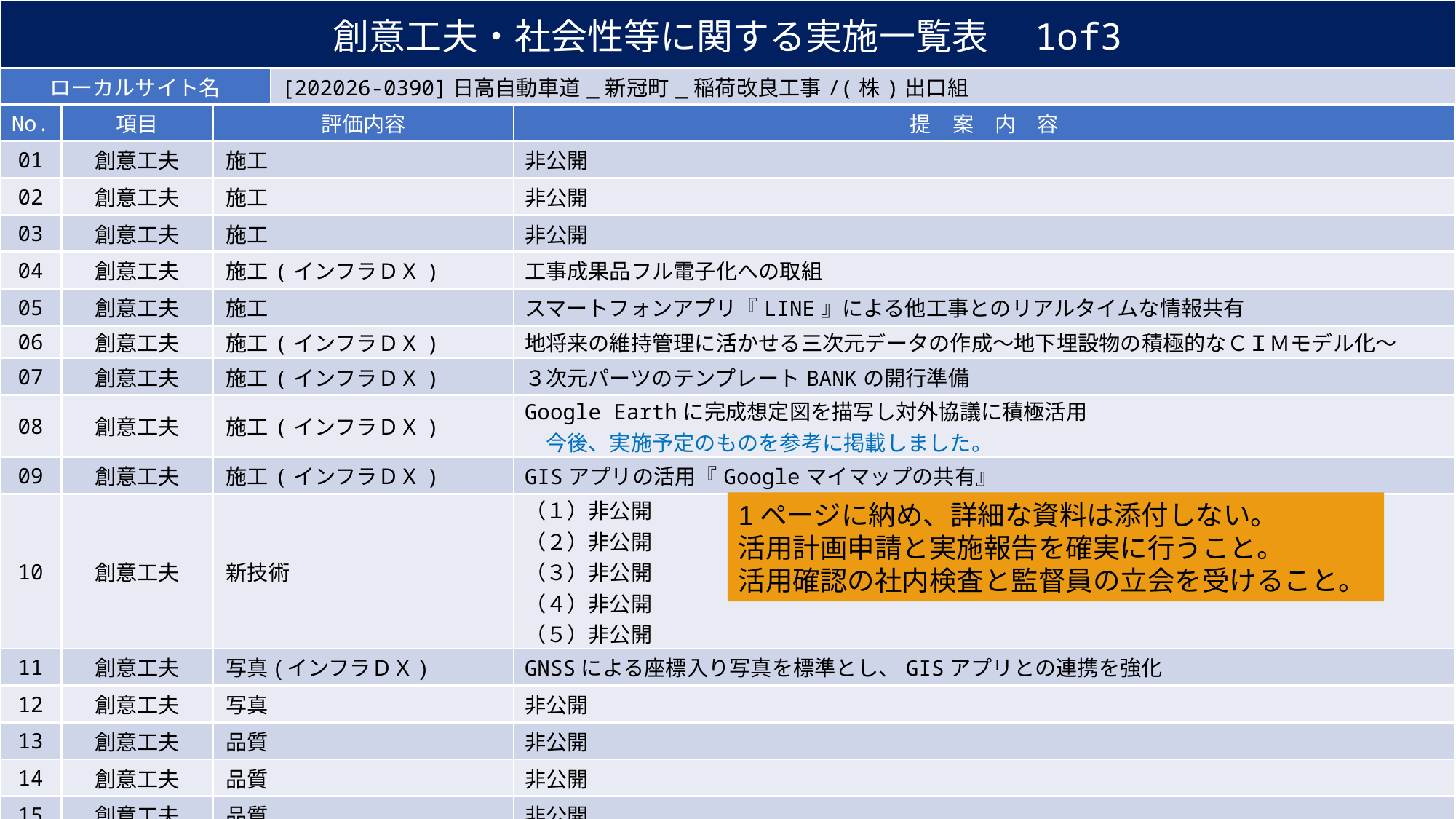

| 創意工夫・社会性等に関する実施一覧表　1of3 |  |  |  |  |
| --- | --- | --- | --- | --- |
| ローカルサイト名 |  |  | [202026-0390]日高自動車道\_新冠町\_稲荷改良工事/(株)出口組 |  |
| No. | 項目 | 評価内容 |  | 提　案　内　容 |
| 01 | 創意工夫 | 施工 |  | 非公開 |
| 02 | 創意工夫 | 施工 |  | 非公開 |
| 03 | 創意工夫 | 施工 |  | 非公開 |
| 04 | 創意工夫 | 施工(インフラＤＸ) |  | 工事成果品フル電子化への取組 |
| 05 | 創意工夫 | 施工 |  | スマートフォンアプリ『LINE』による他工事とのリアルタイムな情報共有 |
| 06 | 創意工夫 | 施工(インフラＤＸ) |  | 地将来の維持管理に活かせる三次元データの作成～地下埋設物の積極的なＣＩＭモデル化～ |
| 07 | 創意工夫 | 施工(インフラＤＸ) |  | ３次元パーツのテンプレートBANKの開行準備 |
| 08 | 創意工夫 | 施工(インフラＤＸ) |  | Google Earthに完成想定図を描写し対外協議に積極活用 　今後、実施予定のものを参考に掲載しました。 |
| 09 | 創意工夫 | 施工(インフラＤＸ) |  | GISアプリの活用『Googleマイマップの共有』 |
| 10 | 創意工夫 | 新技術 |  | （１）非公開 （２）非公開 （３）非公開 （４）非公開 （５）非公開 |
| 11 | 創意工夫 | 写真(インフラＤＸ) |  | GNSSによる座標入り写真を標準とし、GISアプリとの連携を強化 |
| 12 | 創意工夫 | 写真 |  | 非公開 |
| 13 | 創意工夫 | 品質 |  | 非公開 |
| 14 | 創意工夫 | 品質 |  | 非公開 |
| 15 | 創意工夫 | 品質 |  | 非公開 |
1ページに納め、詳細な資料は添付しない。
活用計画申請と実施報告を確実に行うこと。
活用確認の社内検査と監督員の立会を受けること。